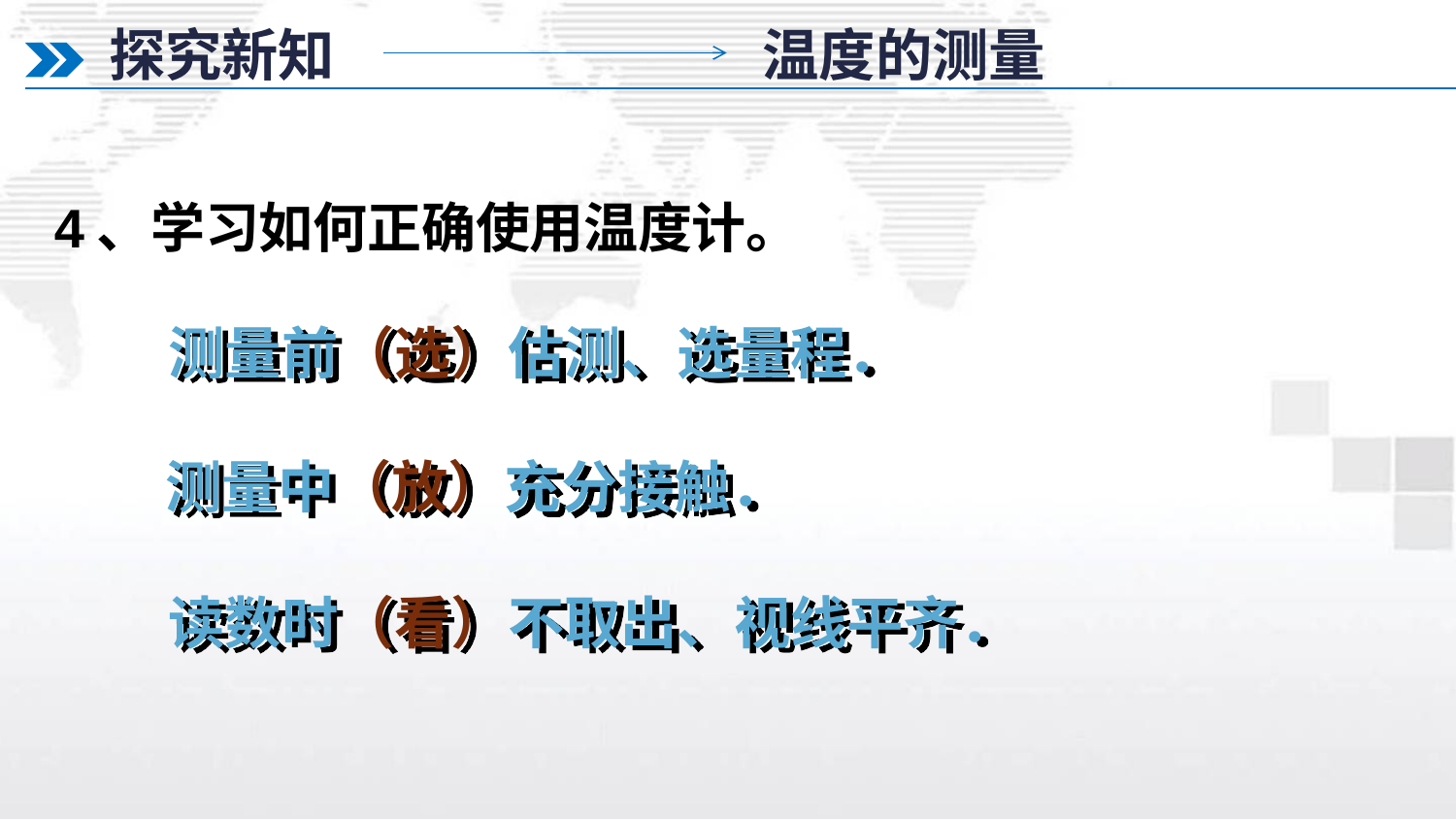

# 探究新知
温度的测量
4、学习如何正确使用温度计。
测量前（选）估测、选量程．
测量中（放）充分接触．
读数时（看）不取出、视线平齐．